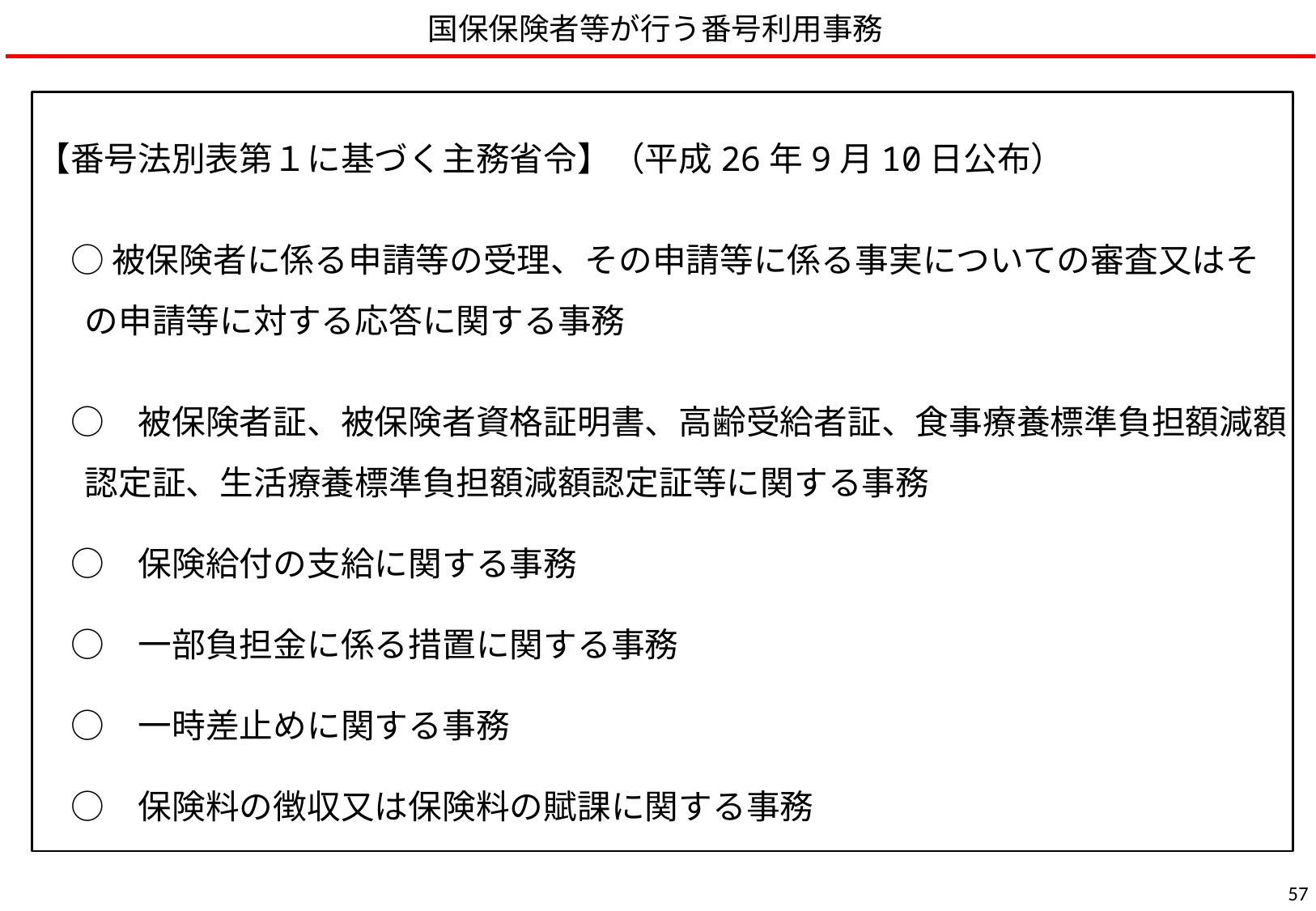

国保保険者等が行う番号利用事務

【番号法別表第１に基づく主務省令】（平成26年9月10日公布）

　○ 被保険者に係る申請等の受理、その申請等に係る事実についての審査又はその申請等に対する応答に関する事務

　○　被保険者証、被保険者資格証明書、高齢受給者証、食事療養標準負担額減額認定証、生活療養標準負担額減額認定証等に関する事務

　○　保険給付の支給に関する事務

　○　一部負担金に係る措置に関する事務

　○　一時差止めに関する事務

　○　保険料の徴収又は保険料の賦課に関する事務
57